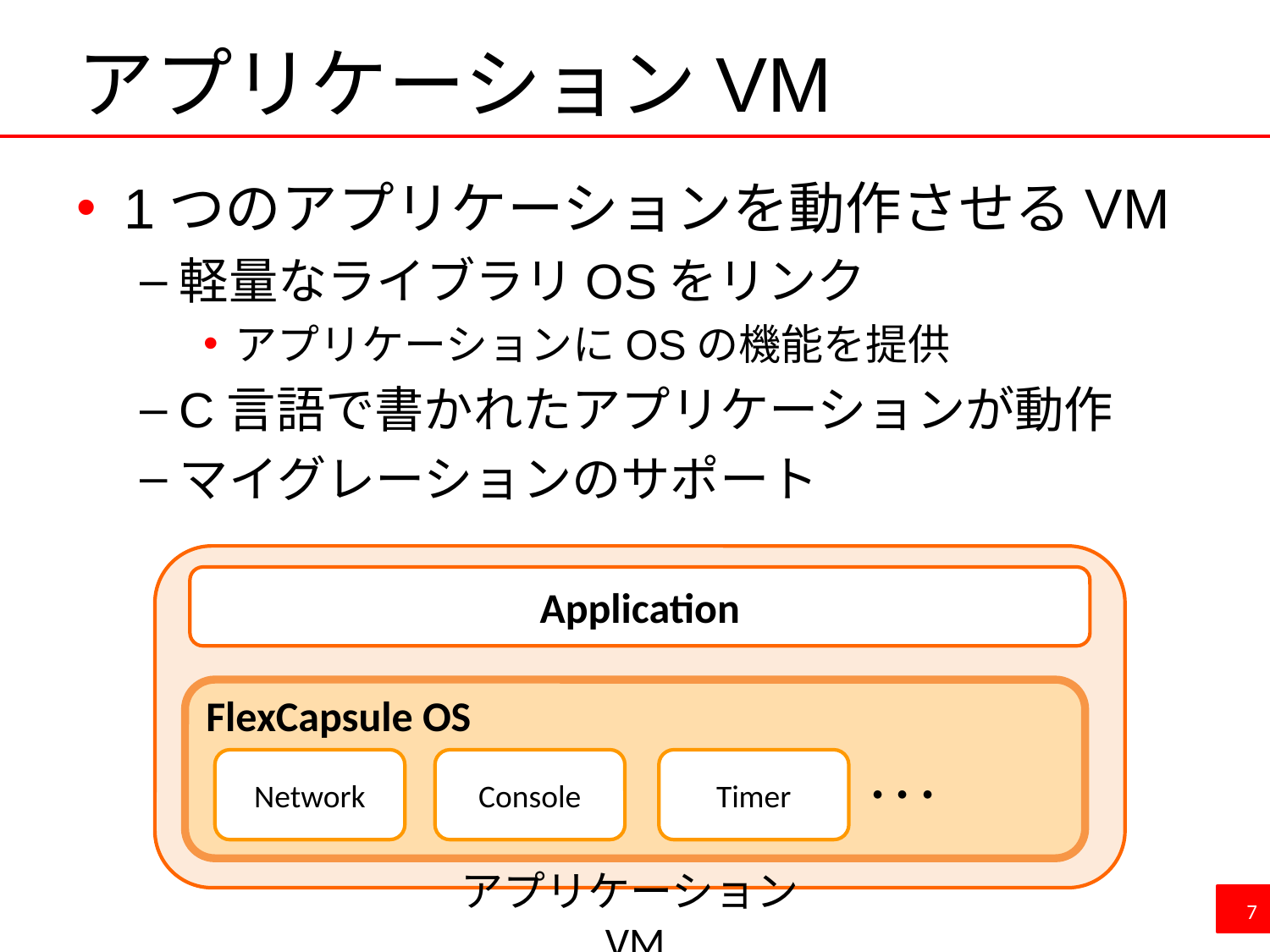

# アプリケーションVM
1つのアプリケーションを動作させるVM
軽量なライブラリOSをリンク
アプリケーションにOSの機能を提供
C言語で書かれたアプリケーションが動作
マイグレーションのサポート

Application

FlexCapsule OS
Network
Console
Timer
･･･
7
アプリケーションVM